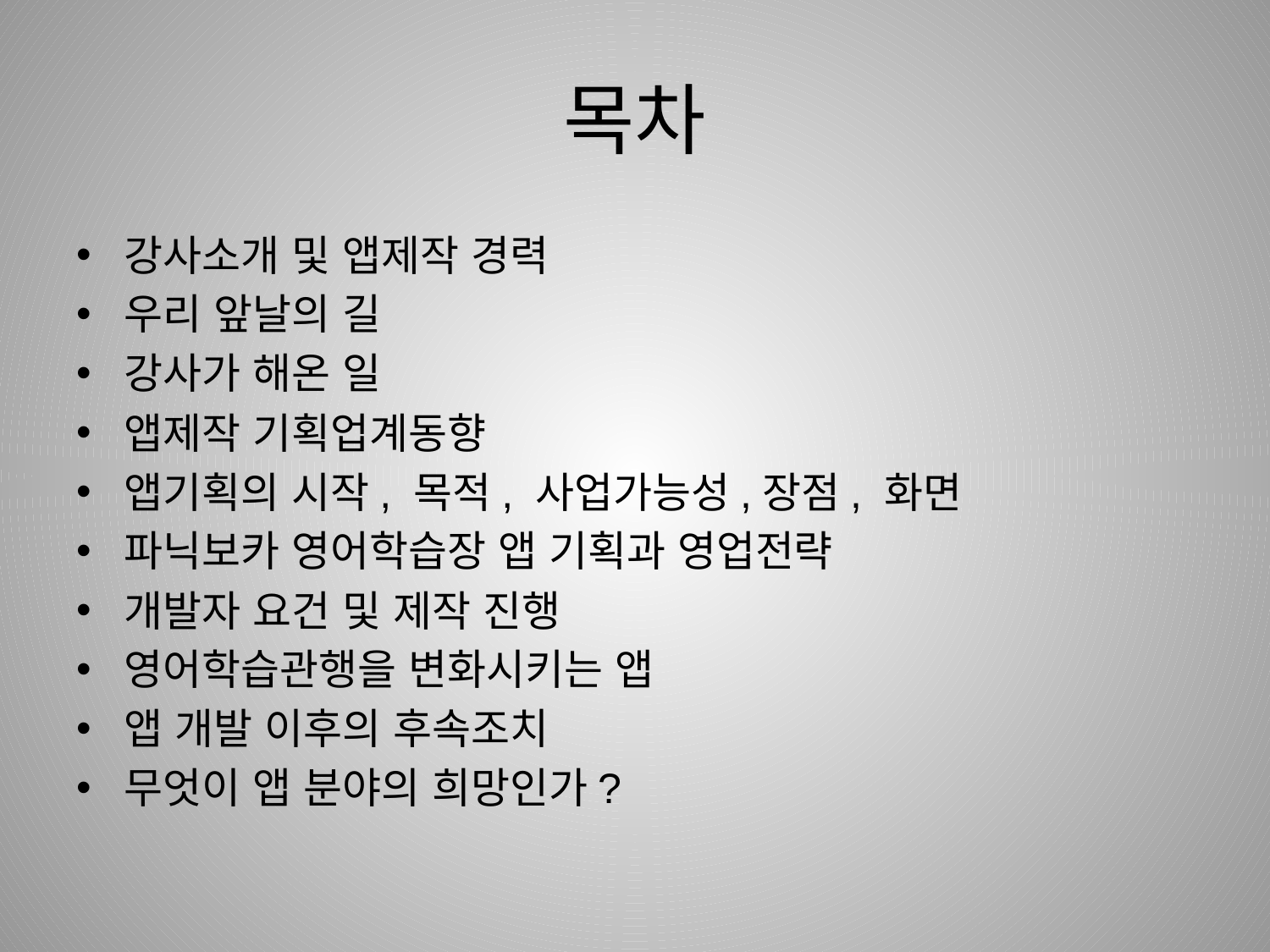

# 목차
강사소개 및 앱제작 경력
우리 앞날의 길
강사가 해온 일
앱제작 기획업계동향
앱기획의 시작, 목적, 사업가능성,장점, 화면
파닉보카 영어학습장 앱 기획과 영업전략
개발자 요건 및 제작 진행
영어학습관행을 변화시키는 앱
앱 개발 이후의 후속조치
무엇이 앱 분야의 희망인가?